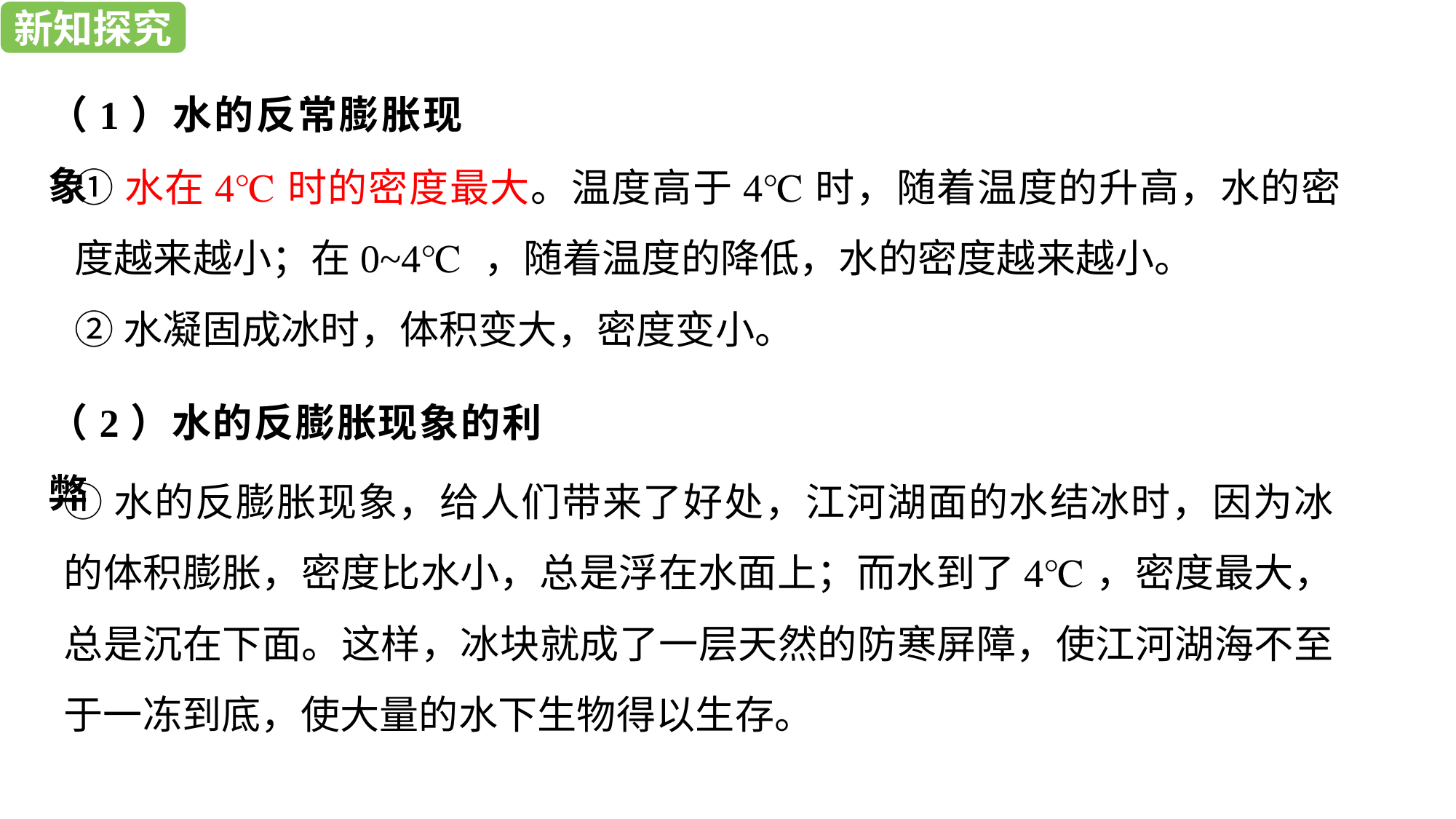

新知探究
新知探究
（1）水的反常膨胀现象
①水在4℃时的密度最大。温度高于4℃时，随着温度的升高，水的密度越来越小；在0~4℃ ，随着温度的降低，水的密度越来越小。
②水凝固成冰时，体积变大，密度变小。
（2）水的反膨胀现象的利弊
①水的反膨胀现象，给人们带来了好处，江河湖面的水结冰时，因为冰的体积膨胀，密度比水小，总是浮在水面上；而水到了4℃，密度最大，总是沉在下面。这样，冰块就成了一层天然的防寒屏障，使江河湖海不至于一冻到底，使大量的水下生物得以生存。